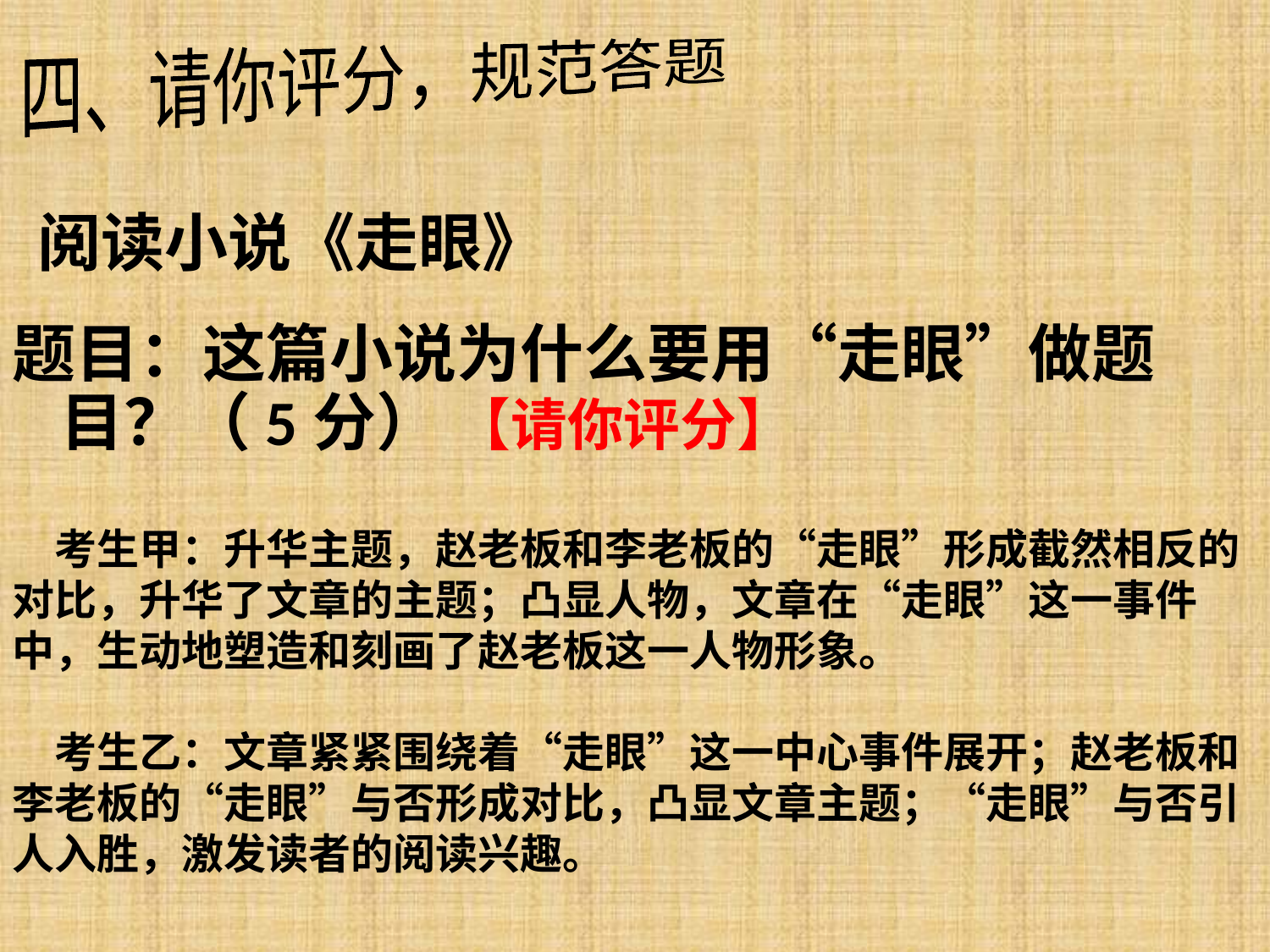

四、请你评分，规范答题
阅读小说《走眼》
题目：这篇小说为什么要用“走眼”做题目？（5分） 【请你评分】

考生甲：升华主题，赵老板和李老板的“走眼”形成截然相反的对比，升华了文章的主题；凸显人物，文章在“走眼”这一事件中，生动地塑造和刻画了赵老板这一人物形象。

考生乙：文章紧紧围绕着“走眼”这一中心事件展开；赵老板和李老板的“走眼”与否形成对比，凸显文章主题；“走眼”与否引人入胜，激发读者的阅读兴趣。